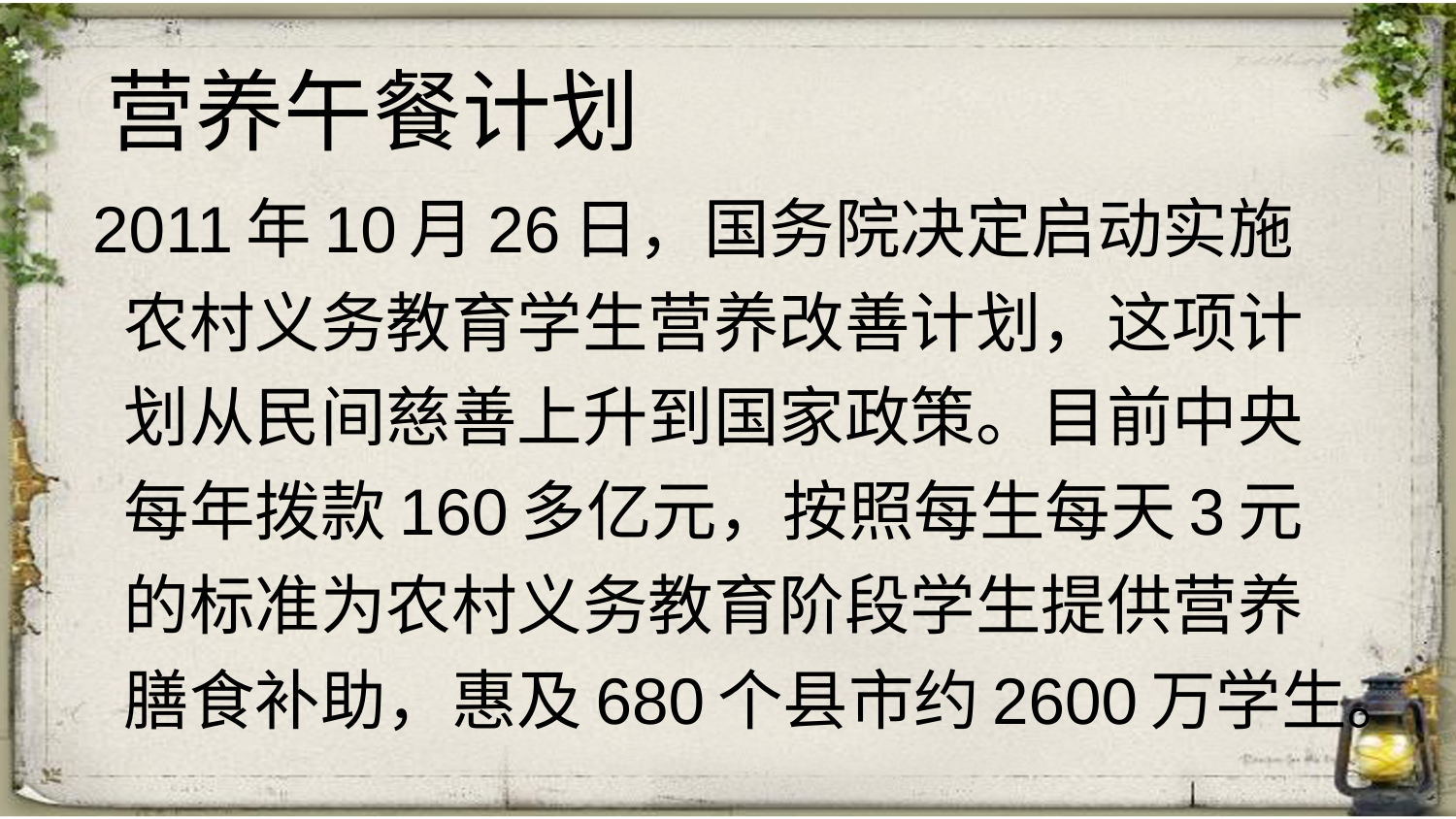

# 营养午餐计划
2011年10月26日，国务院决定启动实施农村义务教育学生营养改善计划，这项计划从民间慈善上升到国家政策。目前中央每年拨款160多亿元，按照每生每天3元的标准为农村义务教育阶段学生提供营养膳食补助，惠及680个县市约2600万学生。